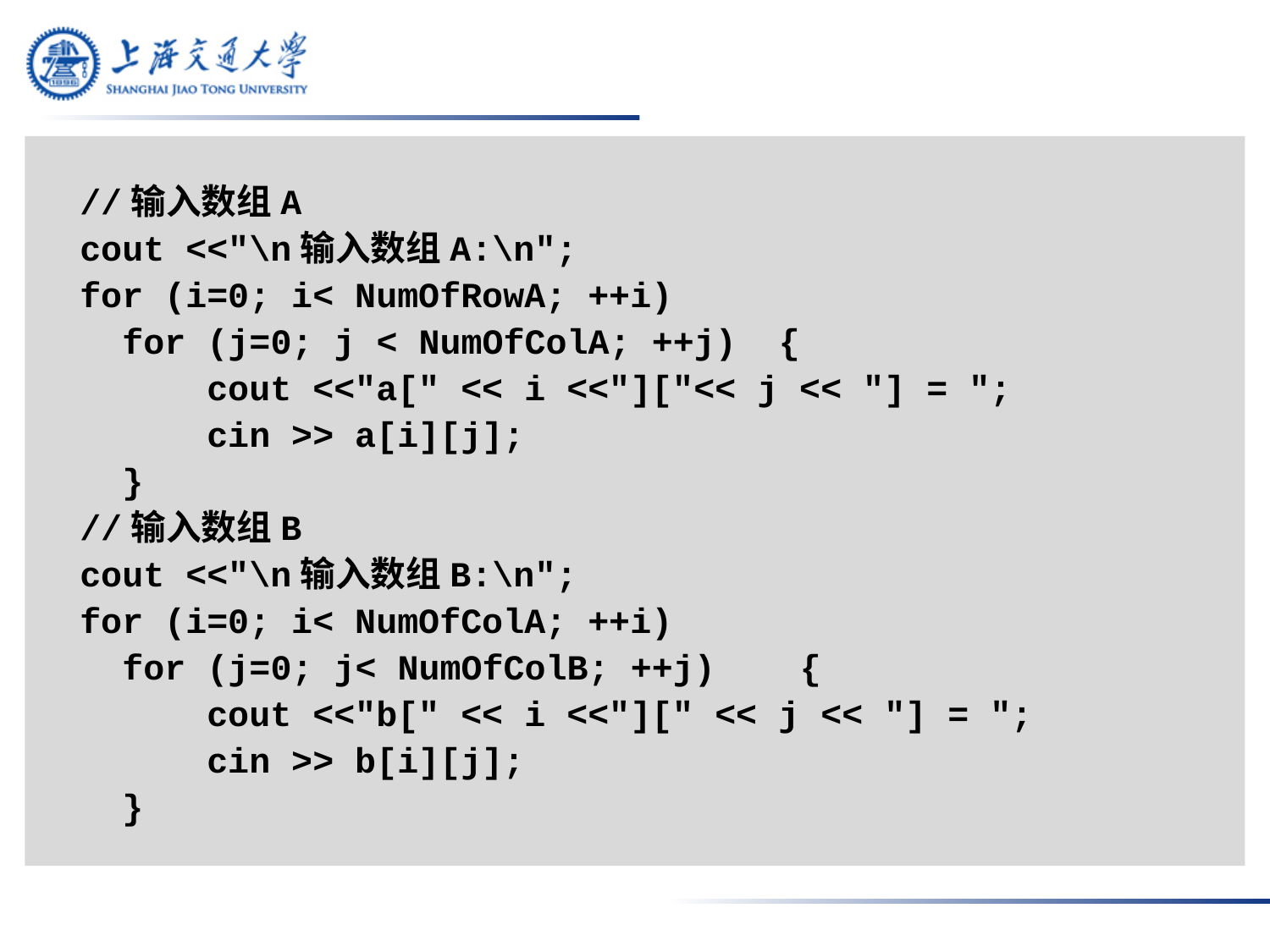

//输入数组A
  cout <<"\n输入数组A:\n";
  for (i=0; i< NumOfRowA; ++i)
    for (j=0; j < NumOfColA; ++j)  {
	  cout <<"a[" << i <<"]["<< j << "] = ";
	  cin >> a[i][j];
    }
  //输入数组B
  cout <<"\n输入数组B:\n";
  for (i=0; i< NumOfColA; ++i)
    for (j=0; j< NumOfColB; ++j)    {
	  cout <<"b[" << i <<"][" << j << "] = ";
	  cin >> b[i][j];
    }